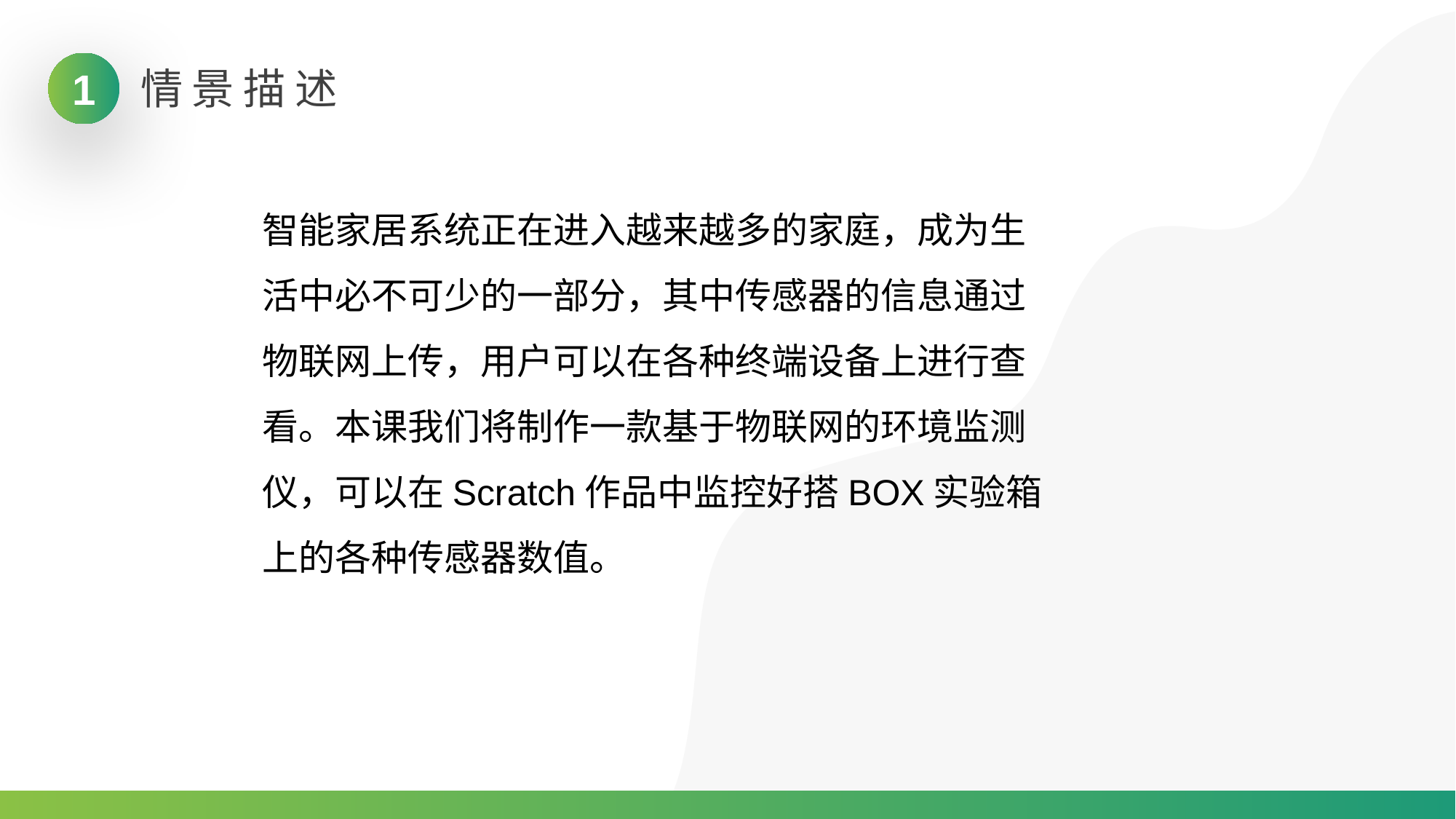

1
情景描述
智能家居系统正在进入越来越多的家庭，成为生活中必不可少的一部分，其中传感器的信息通过物联网上传，用户可以在各种终端设备上进行查看。本课我们将制作一款基于物联网的环境监测仪，可以在Scratch作品中监控好搭BOX实验箱上的各种传感器数值。
02